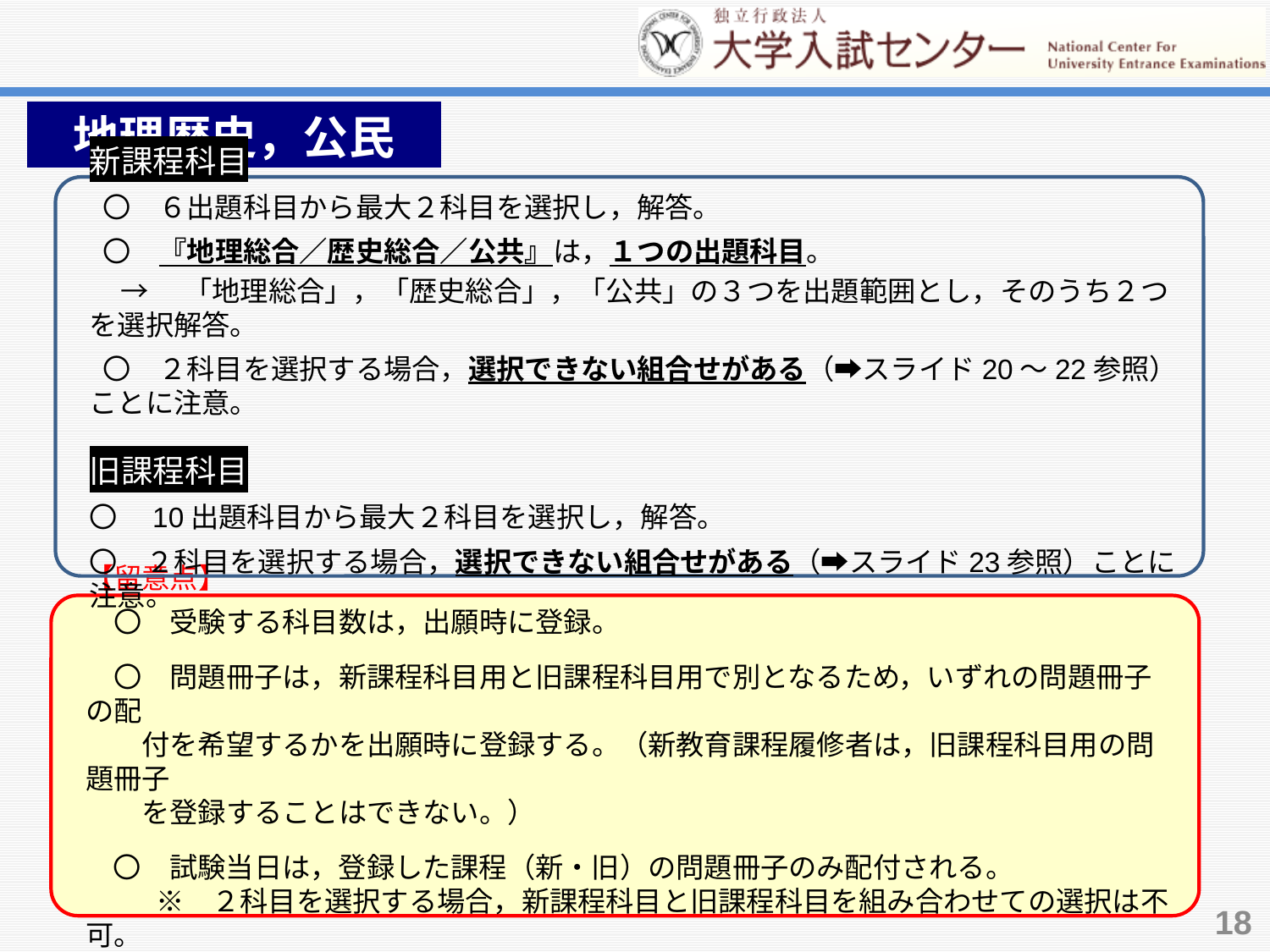

地理歴史，公民。
新課程科目
 〇　６出題科目から最大２科目を選択し，解答。
 〇　『地理総合／歴史総合／公共』は，１つの出題科目。
     →　「地理総合」，「歴史総合」，「公共」の３つを出題範囲とし，そのうち２つを選択解答。
 〇　２科目を選択する場合，選択できない組合せがある（➡スライド20～22参照）ことに注意。
旧課程科目
〇　10出題科目から最大２科目を選択し，解答。
〇　２科目を選択する場合，選択できない組合せがある（➡スライド23参照）ことに注意。

【留意点】
　〇　受験する科目数は，出願時に登録。
　〇　問題冊子は，新課程科目用と旧課程科目用で別となるため，いずれの問題冊子の配
　　付を希望するかを出願時に登録する。（新教育課程履修者は，旧課程科目用の問題冊子
　　を登録することはできない。）
　〇　試験当日は，登録した課程（新・旧）の問題冊子のみ配付される。
　　　※　２科目を選択する場合，新課程科目と旧課程科目を組み合わせての選択は不可。
18